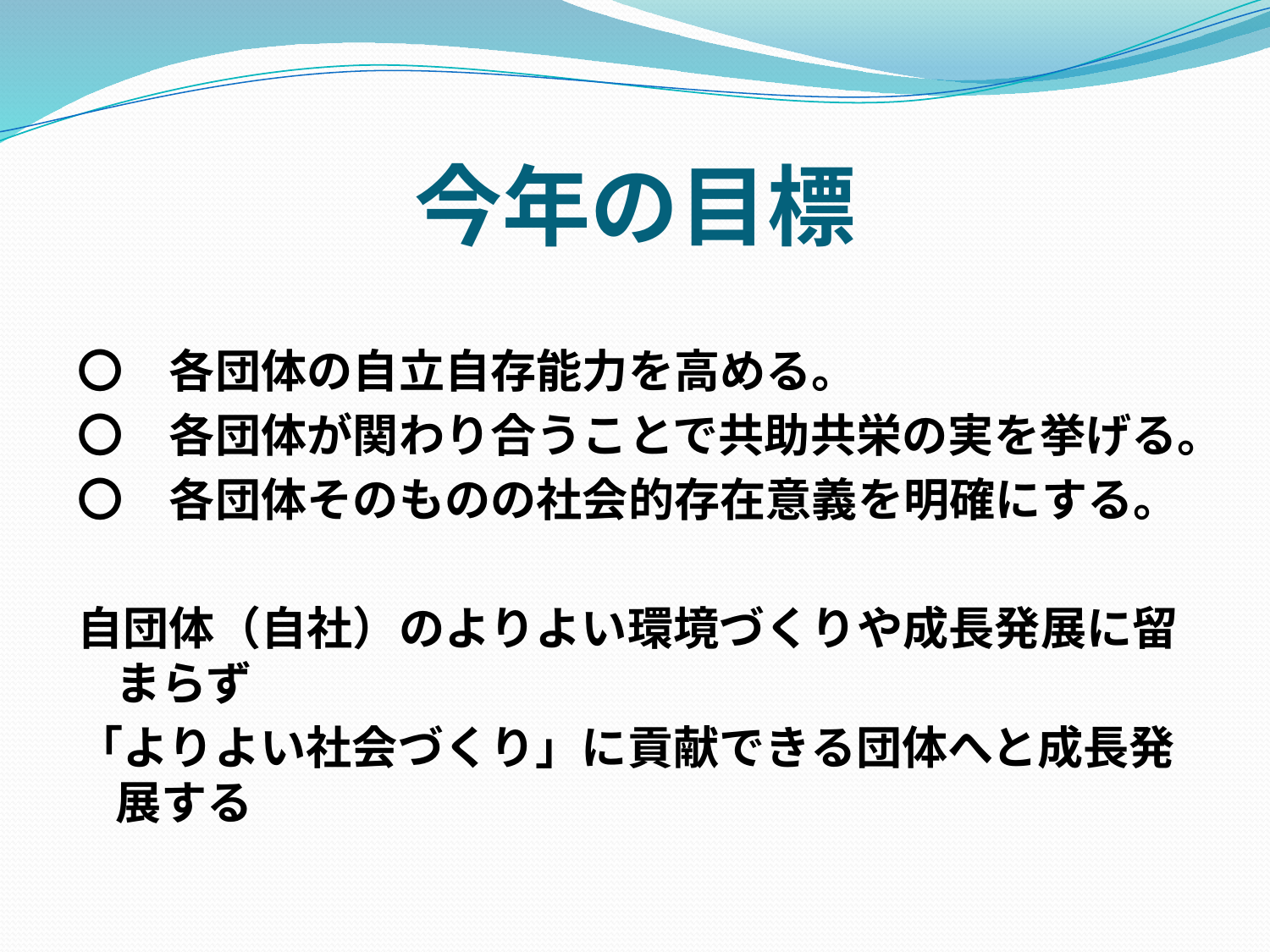

# 今年の目標
〇　各団体の自立自存能力を高める。
〇　各団体が関わり合うことで共助共栄の実を挙げる。
〇　各団体そのものの社会的存在意義を明確にする。

自団体（自社）のよりよい環境づくりや成長発展に留まらず
「よりよい社会づくり」に貢献できる団体へと成長発展する